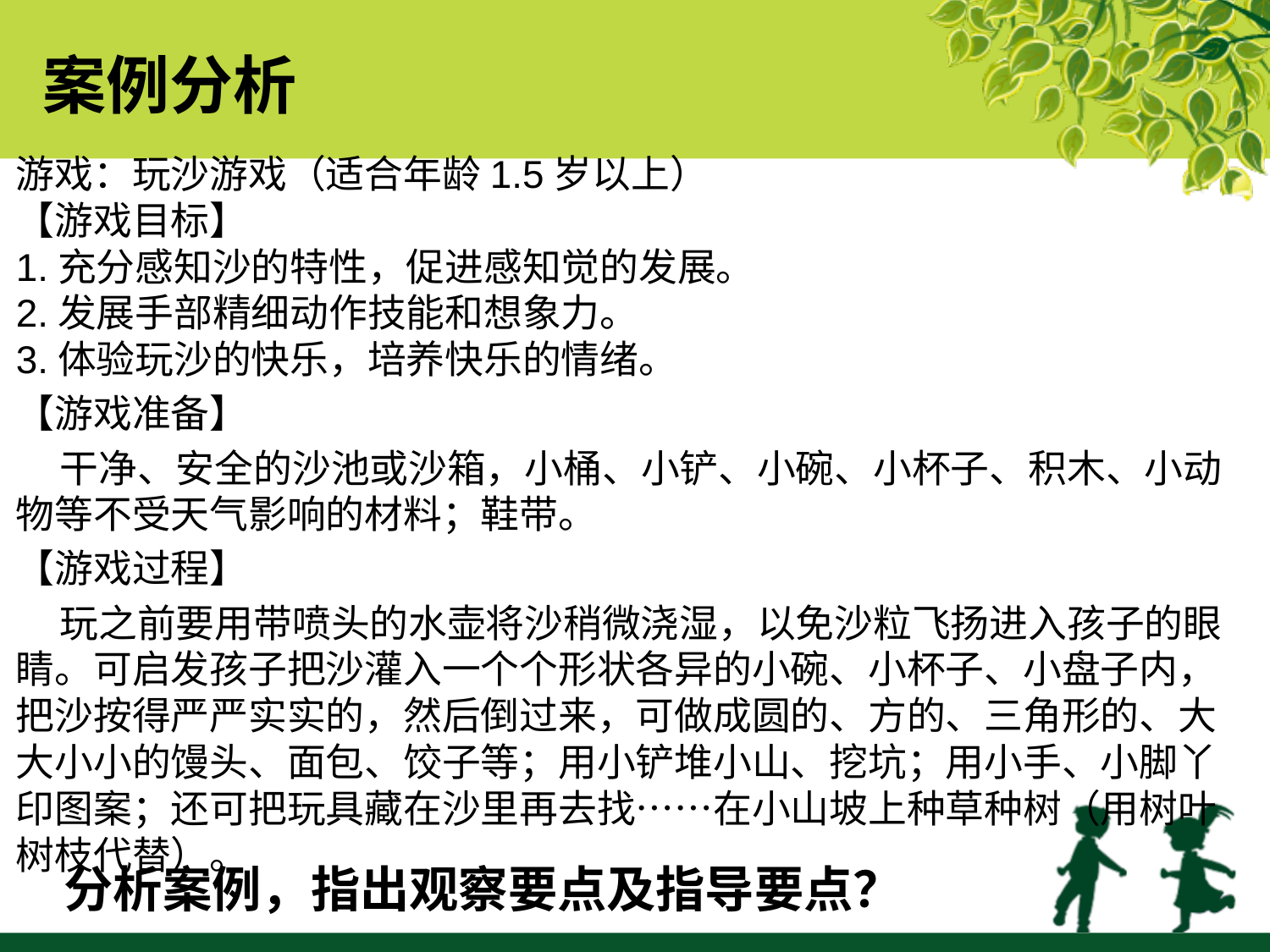

案例分析
游戏：玩沙游戏（适合年龄1.5岁以上）【游戏目标】1.充分感知沙的特性，促进感知觉的发展。2.发展手部精细动作技能和想象力。3.体验玩沙的快乐，培养快乐的情绪。【游戏准备】
    干净、安全的沙池或沙箱，小桶、小铲、小碗、小杯子、积木、小动物等不受天气影响的材料；鞋带。【游戏过程】
    玩之前要用带喷头的水壶将沙稍微浇湿，以免沙粒飞扬进入孩子的眼睛。可启发孩子把沙灌入一个个形状各异的小碗、小杯子、小盘子内，把沙按得严严实实的，然后倒过来，可做成圆的、方的、三角形的、大大小小的馒头、面包、饺子等；用小铲堆小山、挖坑；用小手、小脚丫印图案；还可把玩具藏在沙里再去找……在小山坡上种草种树（用树叶树枝代替）。
分析案例，指出观察要点及指导要点？